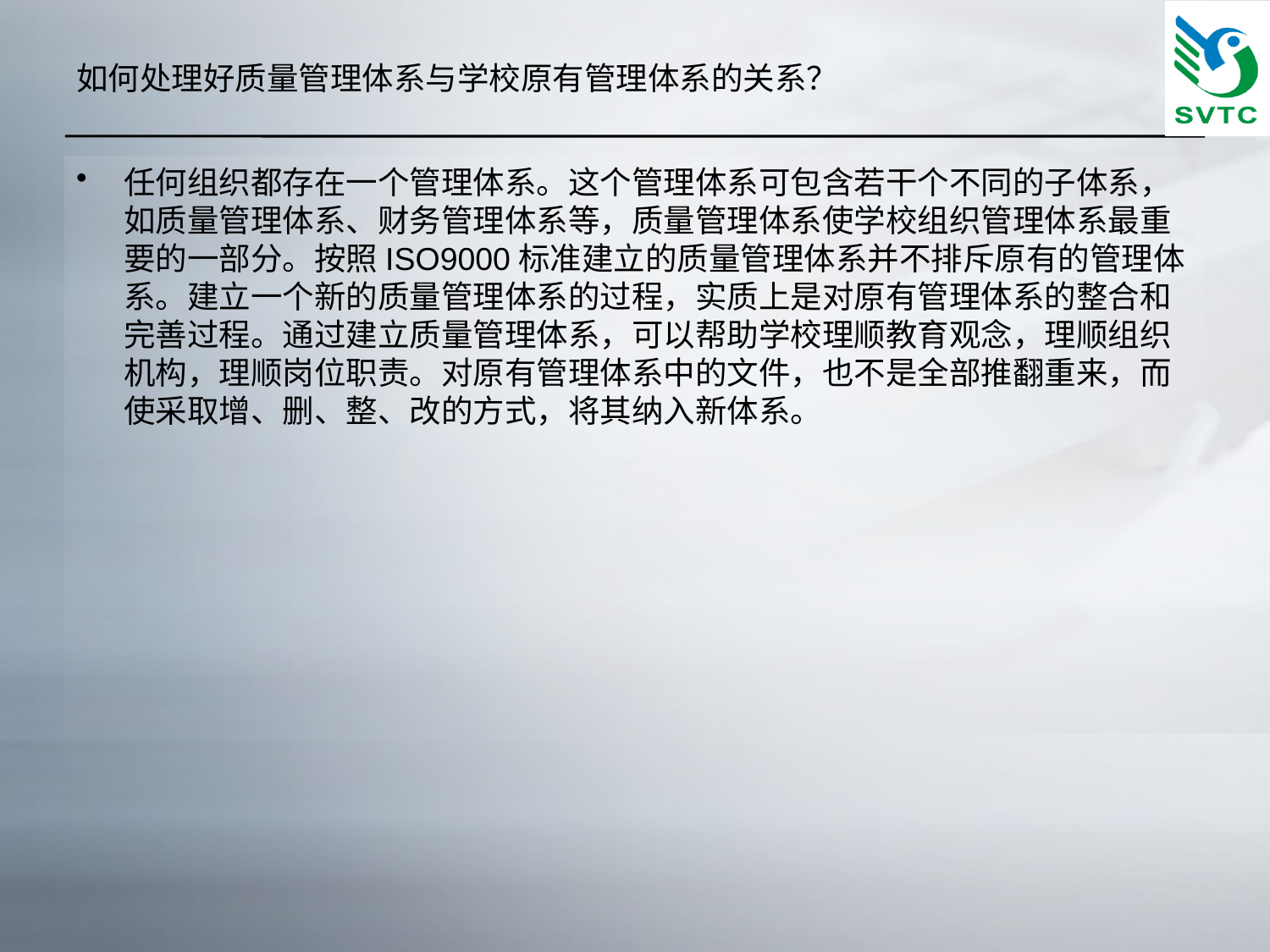

# 如何处理好质量管理体系与学校原有管理体系的关系？
任何组织都存在一个管理体系。这个管理体系可包含若干个不同的子体系，如质量管理体系、财务管理体系等，质量管理体系使学校组织管理体系最重要的一部分。按照ISO9000标准建立的质量管理体系并不排斥原有的管理体系。建立一个新的质量管理体系的过程，实质上是对原有管理体系的整合和完善过程。通过建立质量管理体系，可以帮助学校理顺教育观念，理顺组织机构，理顺岗位职责。对原有管理体系中的文件，也不是全部推翻重来，而使采取增、删、整、改的方式，将其纳入新体系。